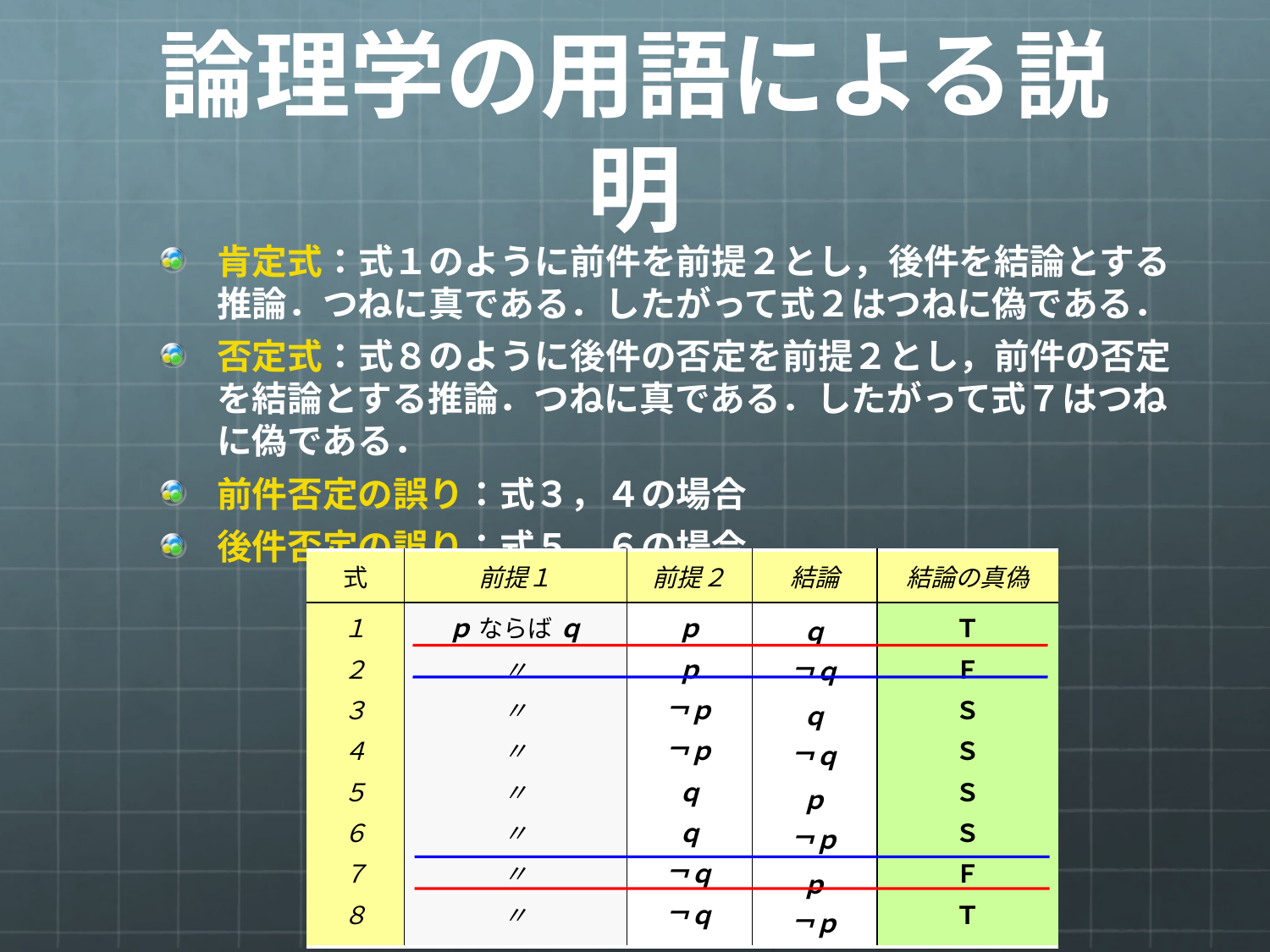

# 論理学の用語による説明
肯定式：式１のように前件を前提２とし，後件を結論とする推論．つねに真である．したがって式２はつねに偽である．
否定式：式８のように後件の否定を前提２とし，前件の否定を結論とする推論．つねに真である．したがって式７はつねに偽である．
前件否定の誤り：式３，４の場合
後件否定の誤り：式５，６の場合
| 式 | 前提１ | 前提２ | 結論 | 結論の真偽 |
| --- | --- | --- | --- | --- |
| １ ２ ３ ４ ５ ６ ７ ８ | ｐ ならば ｑ 〃 〃 〃 〃 〃 〃 〃 | ｐ ｐ ￢ｐ ￢ｐ ｑ ｑ ￢ｑ ￢ｑ | ｑ ￢ｑ ｑ ￢ｑ ｐ ￢ｐ ｐ ￢ｐ | Ｔ Ｆ Ｓ Ｓ Ｓ Ｓ Ｆ Ｔ |